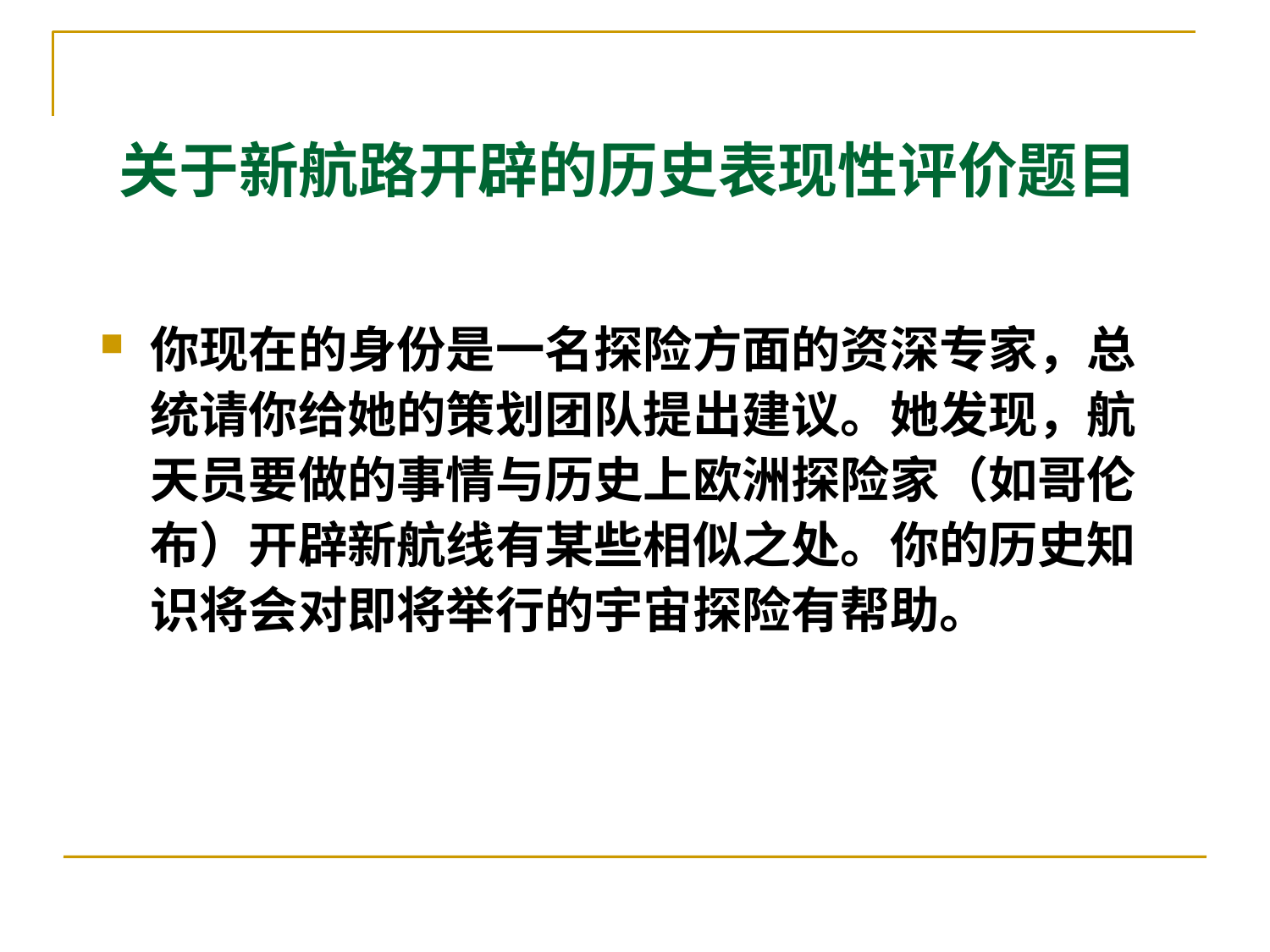

# 关于新航路开辟的历史表现性评价题目
你现在的身份是一名探险方面的资深专家，总统请你给她的策划团队提出建议。她发现，航天员要做的事情与历史上欧洲探险家（如哥伦布）开辟新航线有某些相似之处。你的历史知识将会对即将举行的宇宙探险有帮助。